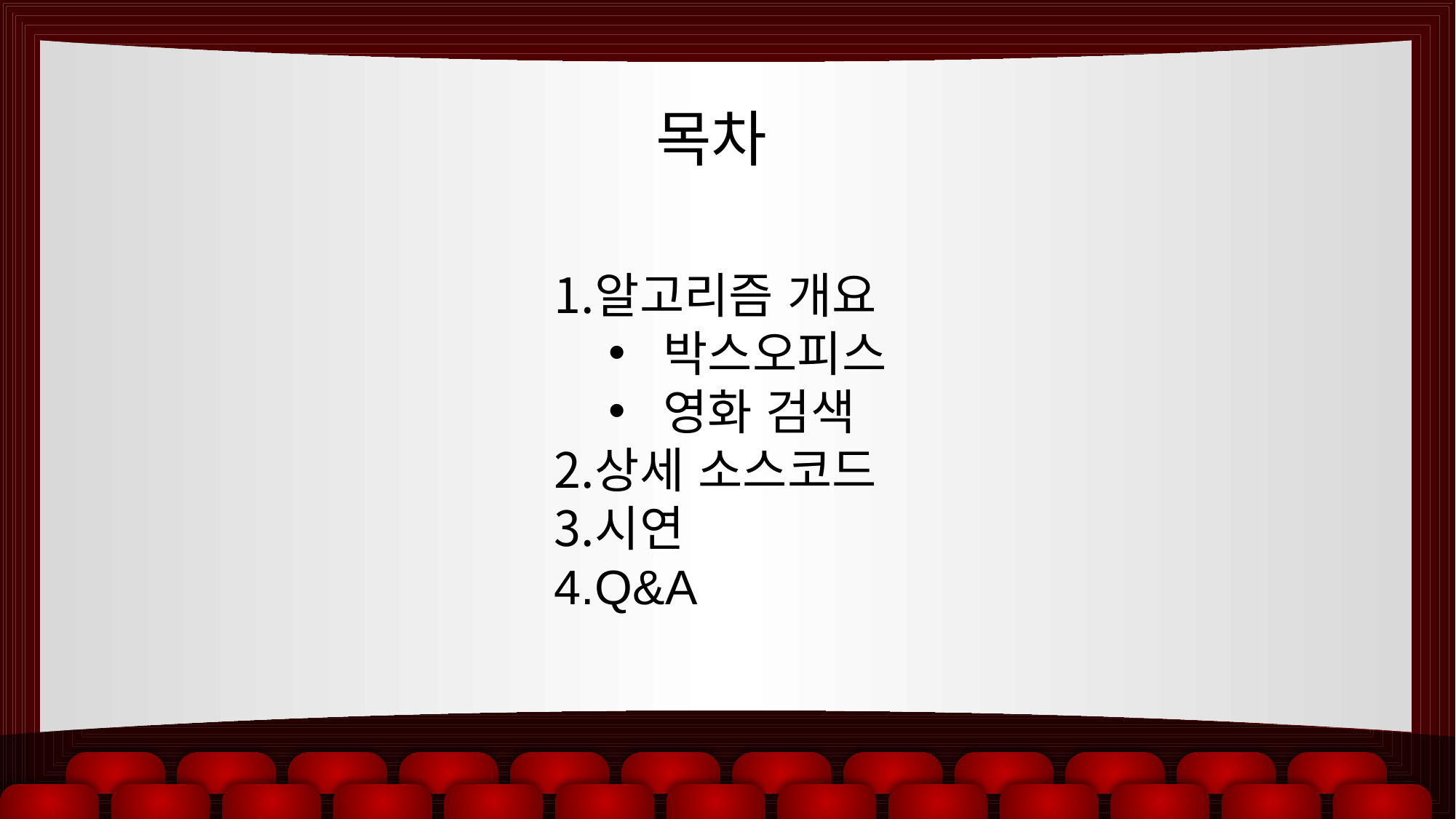

목차
알고리즘 개요
박스오피스
영화 검색
상세 소스코드
시연
Q&A